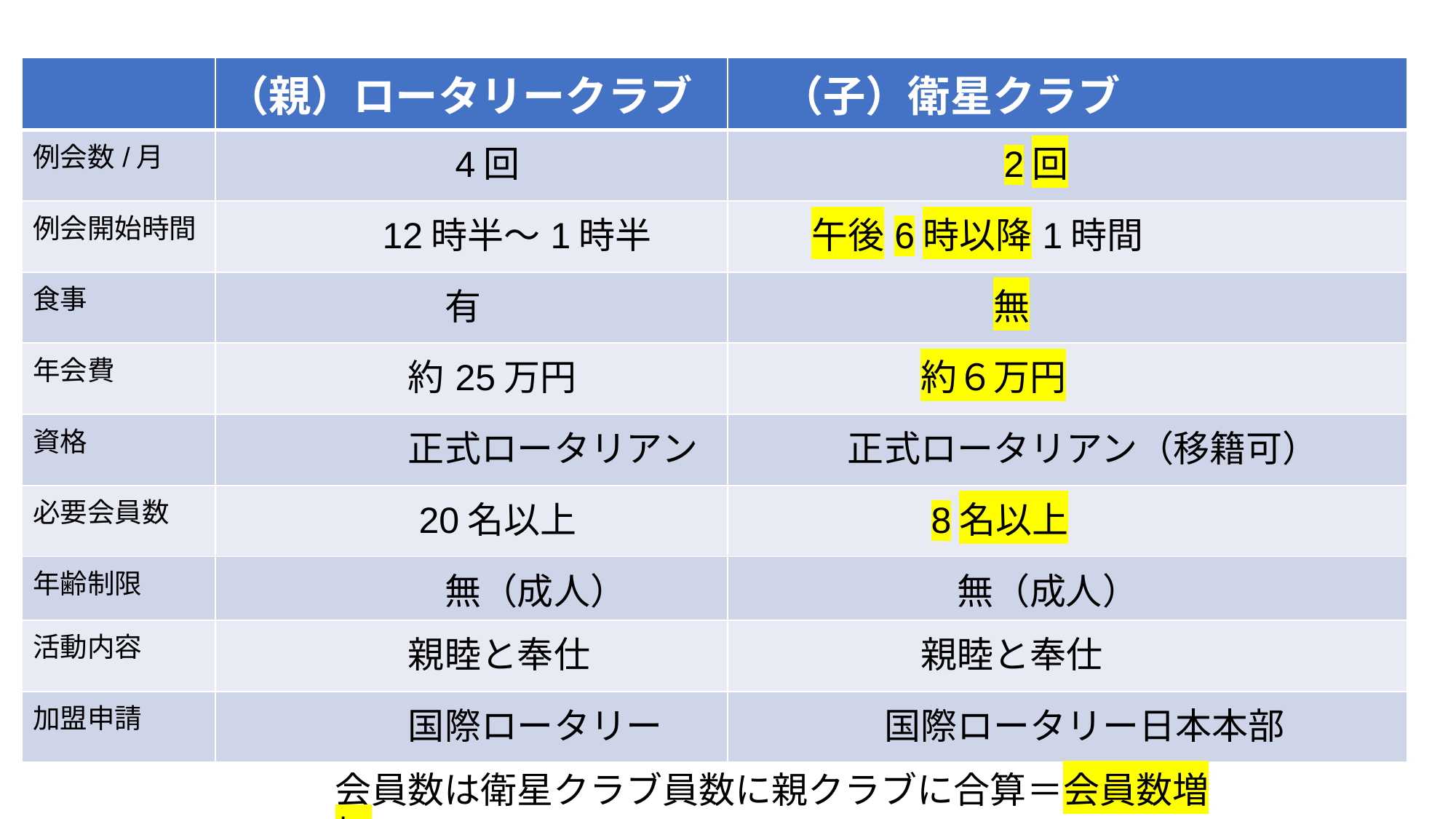

|  | （親）ロータリークラブ | （子）衛星クラブ |
| --- | --- | --- |
| 例会数/月 | 4回 | 2回 |
| 例会開始時間 | 12時半～1時半 | 午後6時以降1時間 |
| 食事 | 有 | 無 |
| 年会費 | 約25万円 | 約６万円 |
| 資格 | 正式ロータリアン | 正式ロータリアン（移籍可） |
| 必要会員数 | 20名以上 | 8名以上 |
| 年齢制限 | 無（成人） | 無（成人） |
| 活動内容 | 親睦と奉仕 | 親睦と奉仕 |
| 加盟申請 | 国際ロータリー | 国際ロータリー日本本部 |
会員数は衛星クラブ員数に親クラブに合算＝会員数増加